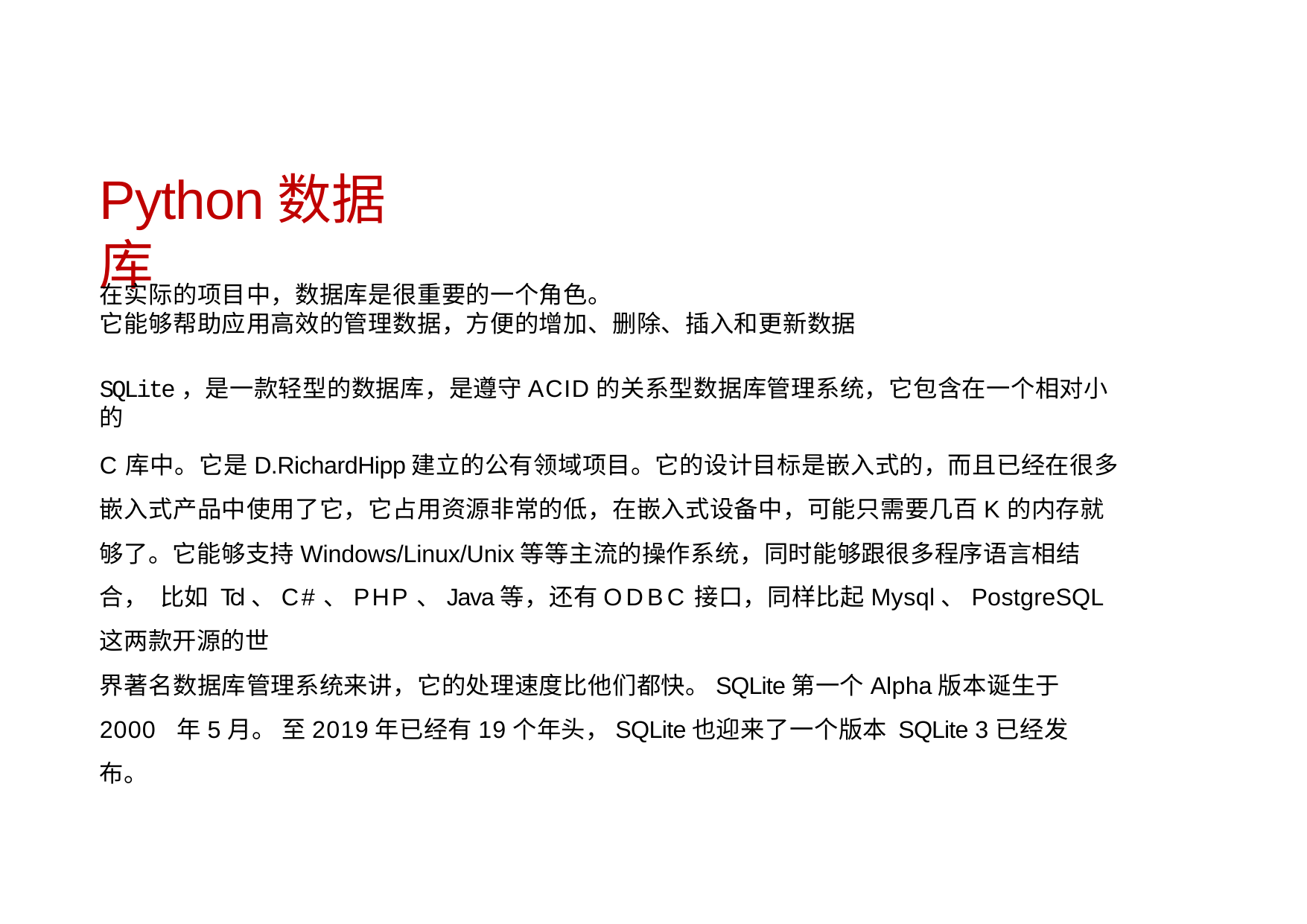

# Python数据库
在实际的项目中，数据库是很重要的一个角色。
它能够帮助应用高效的管理数据，方便的增加、删除、插入和更新数据

SQLite，是一款轻型的数据库，是遵守ACID的关系型数据库管理系统，它包含在一个相对小的
C库中。它是D.RichardHipp建立的公有领域项目。它的设计目标是嵌入式的，而且已经在很多 嵌入式产品中使用了它，它占用资源非常的低，在嵌入式设备中，可能只需要几百K的内存就
够了。它能够支持Windows/Linux/Unix等等主流的操作系统，同时能够跟很多程序语言相结合，  比如 Tcl、C#、PHP、Java等，还有ODBC接口，同样比起Mysql、PostgreSQL这两款开源的世
界著名数据库管理系统来讲，它的处理速度比他们都快。SQLite第一个Alpha版本诞生于2000  年5月。 至2019年已经有19个年头，SQLite也迎来了一个版本 SQLite 3已经发布。